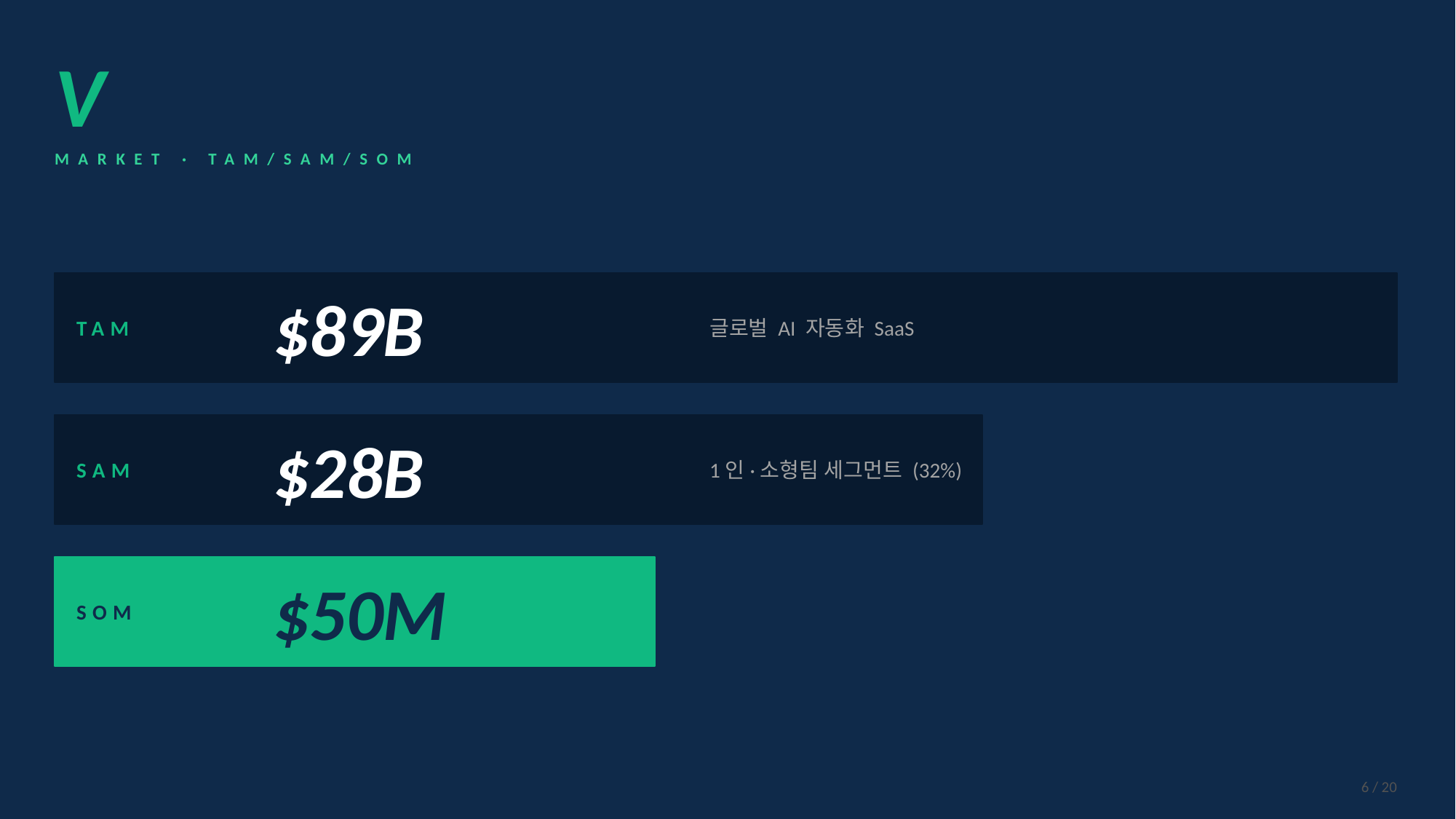

V
MARKET · TAM/SAM/SOM

TAM
$89B
글로벌 AI 자동화 SaaS

SAM
$28B
1인·소형팀 세그먼트 (32%)

SOM
$50M
3년 내 ARR 목표
6 / 20